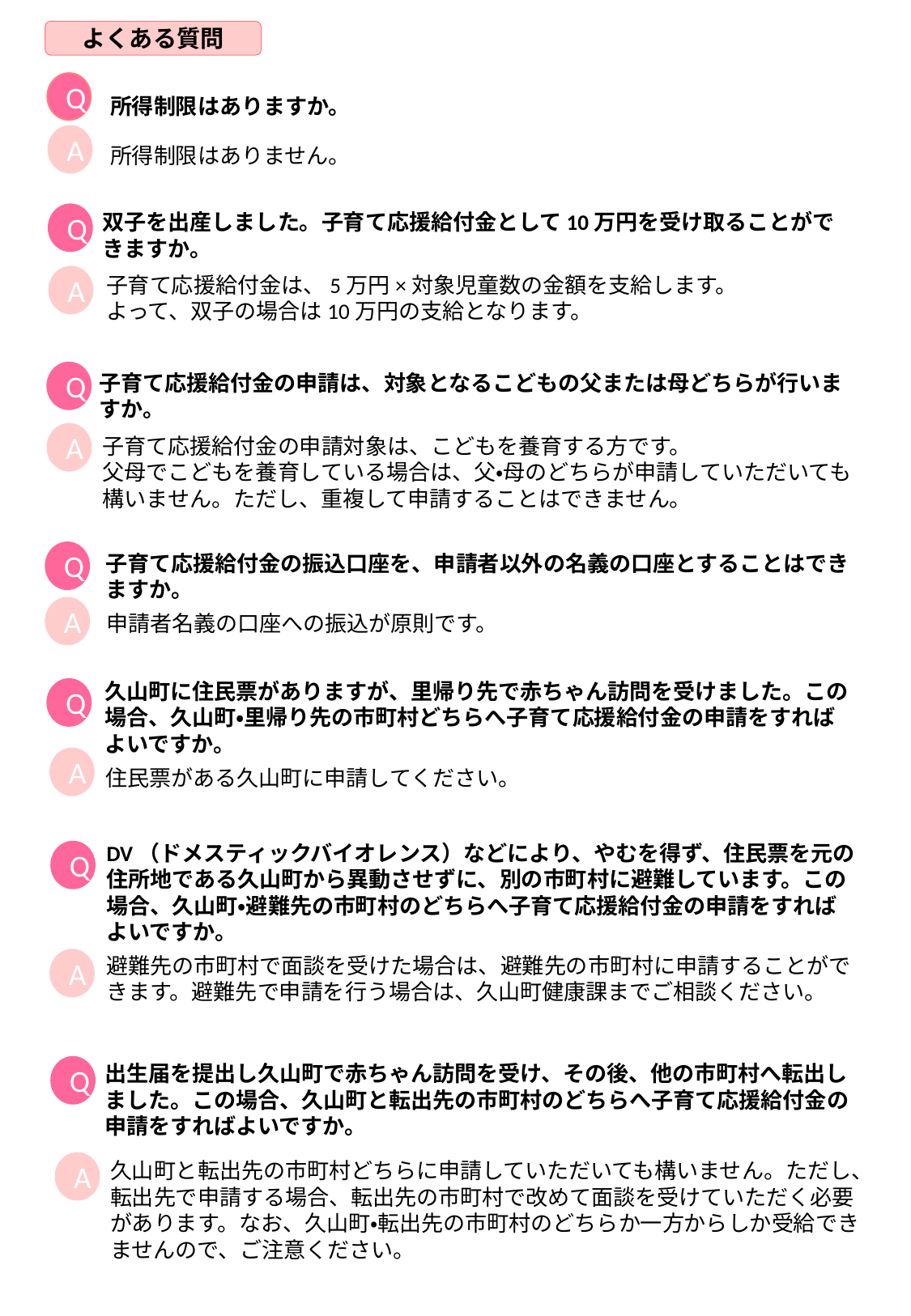

よくある質問
Q
所得制限はありますか。
A
所得制限はありません。
双子を出産しました。子育て応援給付金として10万円を受け取ることができますか。
Q
子育て応援給付金は、5万円×対象児童数の金額を支給します。
よって、双子の場合は10万円の支給となります。
A
Q
子育て応援給付金の申請は、対象となるこどもの父または母どちらが行いますか。
A
子育て応援給付金の申請対象は、こどもを養育する方です。
父母でこどもを養育している場合は、父・母のどちらが申請していただいても構いません。ただし、重複して申請することはできません。
Q
子育て応援給付金の振込口座を、申請者以外の名義の口座とすることはできますか。
A
申請者名義の口座への振込が原則です。
久山町に住民票がありますが、里帰り先で赤ちゃん訪問を受けました。この場合、久山町・里帰り先の市町村どちらへ子育て応援給付金の申請をすればよいですか。
Q
A
住民票がある久山町に申請してください。
DV（ドメスティックバイオレンス）などにより、やむを得ず、住民票を元の住所地である久山町から異動させずに、別の市町村に避難しています。この場合、久山町・避難先の市町村のどちらへ子育て応援給付金の申請をすればよいですか。
Q
避難先の市町村で面談を受けた場合は、避難先の市町村に申請することができます。避難先で申請を行う場合は、久山町健康課までご相談ください。
A
出生届を提出し久山町で赤ちゃん訪問を受け、その後、他の市町村へ転出しました。この場合、久山町と転出先の市町村のどちらへ子育て応援給付金の申請をすればよいですか。
Q
久山町と転出先の市町村どちらに申請していただいても構いません。ただし、転出先で申請する場合、転出先の市町村で改めて面談を受けていただく必要があります。なお、久山町・転出先の市町村のどちらか一方からしか受給できませんので、ご注意ください。
A